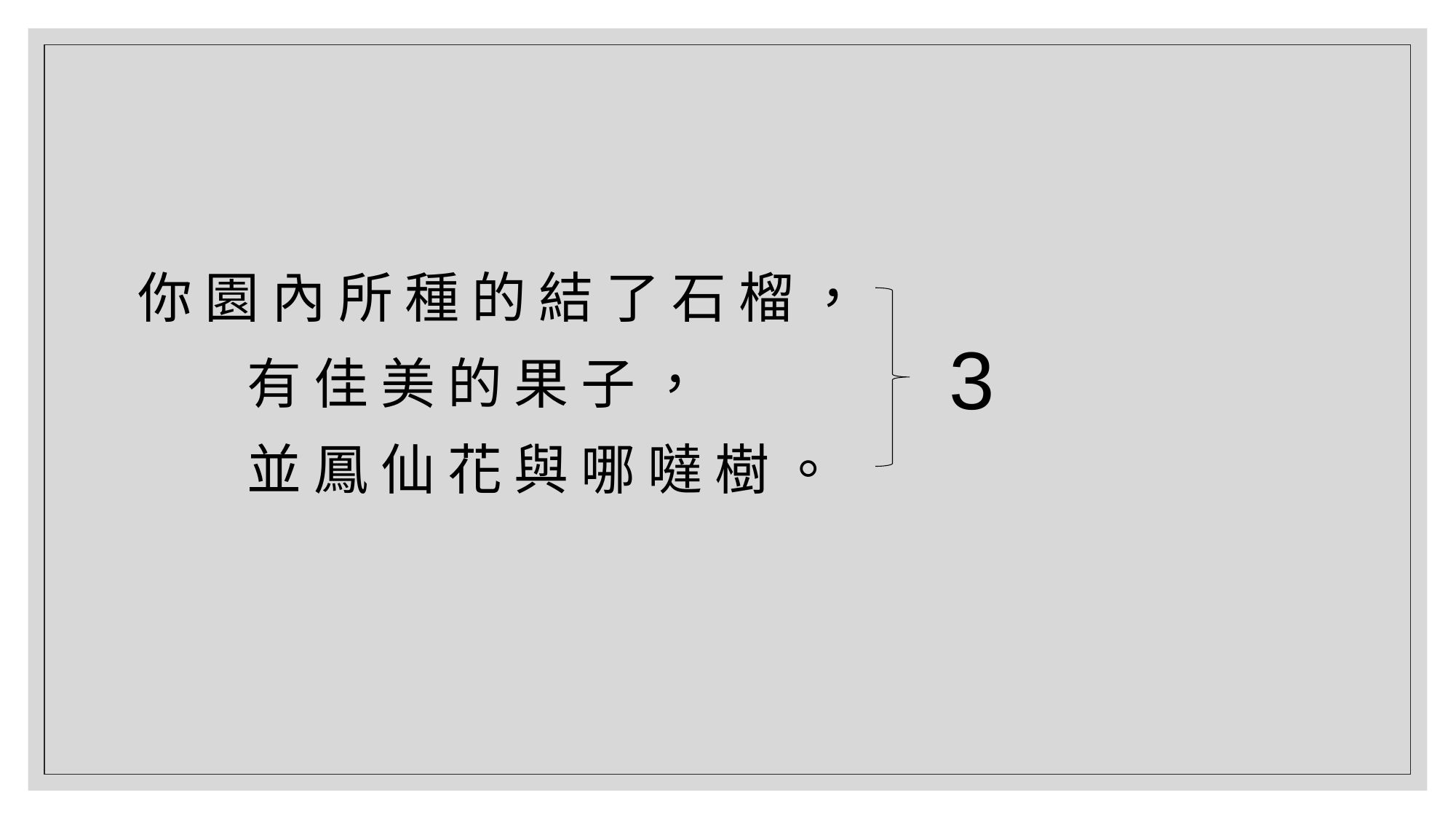

#
你 園 內 所 種 的 結 了 石 榴 ，
	有 佳 美 的 果 子 ，
	並 鳳 仙 花 與 哪 噠 樹 。

3